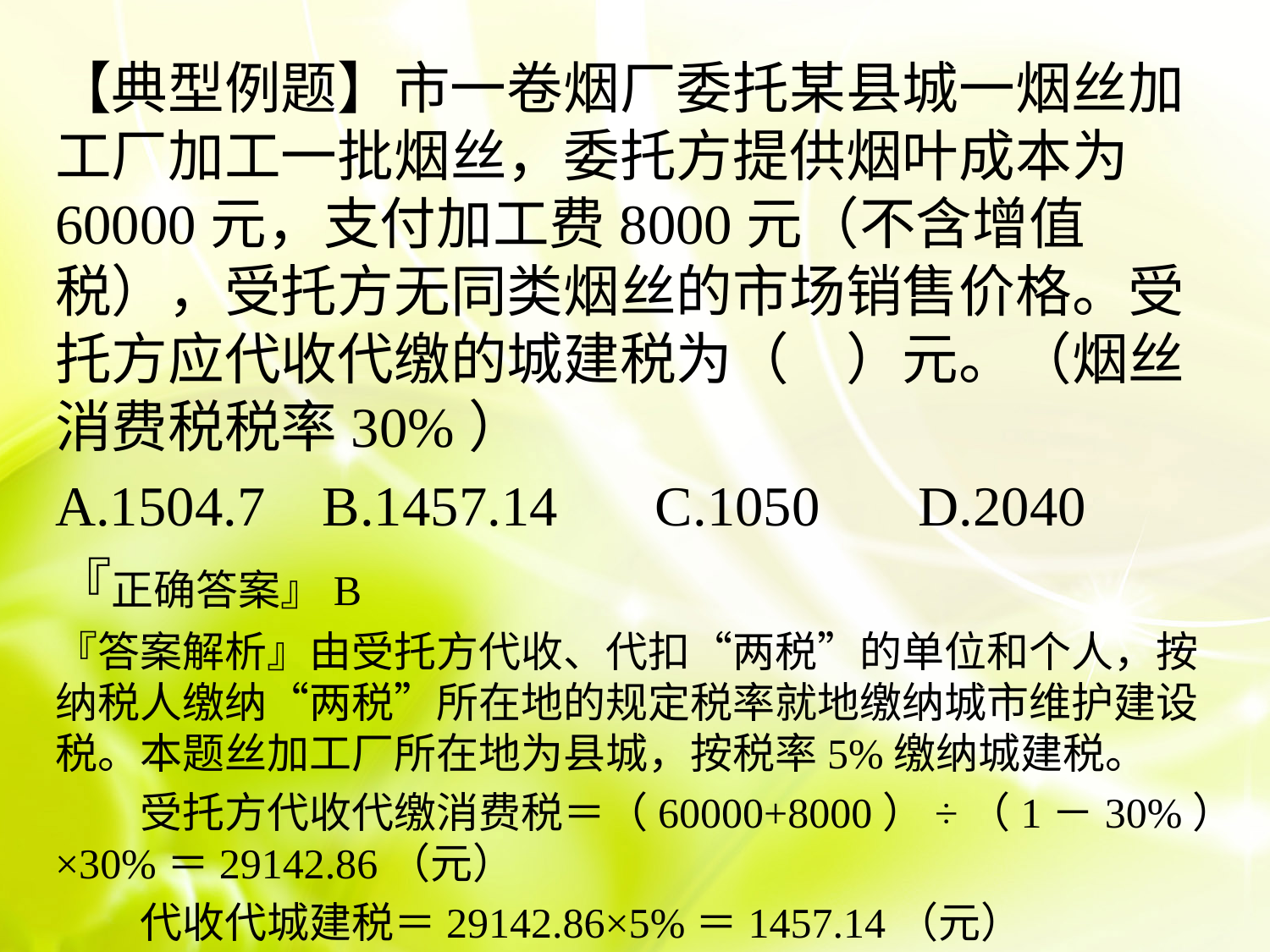

【典型例题】市一卷烟厂委托某县城一烟丝加工厂加工一批烟丝，委托方提供烟叶成本为60000元，支付加工费8000元（不含增值税），受托方无同类烟丝的市场销售价格。受托方应代收代缴的城建税为（　）元。（烟丝消费税税率30%）
A.1504.7    B.1457.14　 C.1050 　D.2040
『正确答案』B
『答案解析』由受托方代收、代扣“两税”的单位和个人，按纳税人缴纳“两税”所在地的规定税率就地缴纳城市维护建设税。本题丝加工厂所在地为县城，按税率5%缴纳城建税。
　　受托方代收代缴消费税＝（60000+8000）÷（1－30%）×30%＝29142.86（元）
　　代收代城建税＝29142.86×5%＝1457.14（元）